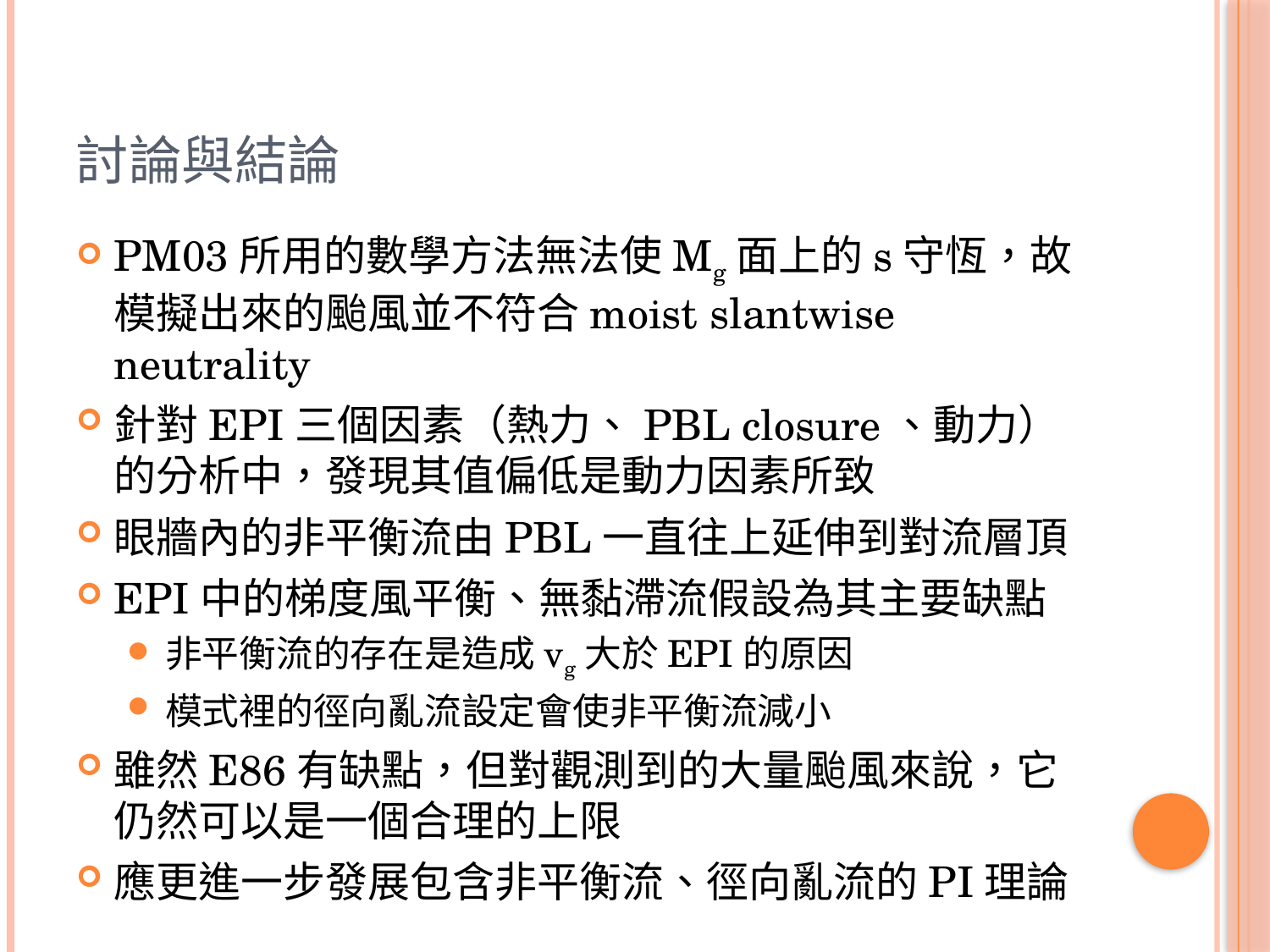

# 討論與結論
PM03所用的數學方法無法使Mg面上的s守恆，故模擬出來的颱風並不符合moist slantwise neutrality
針對EPI三個因素（熱力、PBL closure、動力）的分析中，發現其值偏低是動力因素所致
眼牆內的非平衡流由PBL一直往上延伸到對流層頂
EPI中的梯度風平衡、無黏滯流假設為其主要缺點
非平衡流的存在是造成vg大於EPI的原因
模式裡的徑向亂流設定會使非平衡流減小
雖然E86有缺點，但對觀測到的大量颱風來說，它仍然可以是一個合理的上限
應更進一步發展包含非平衡流、徑向亂流的PI理論